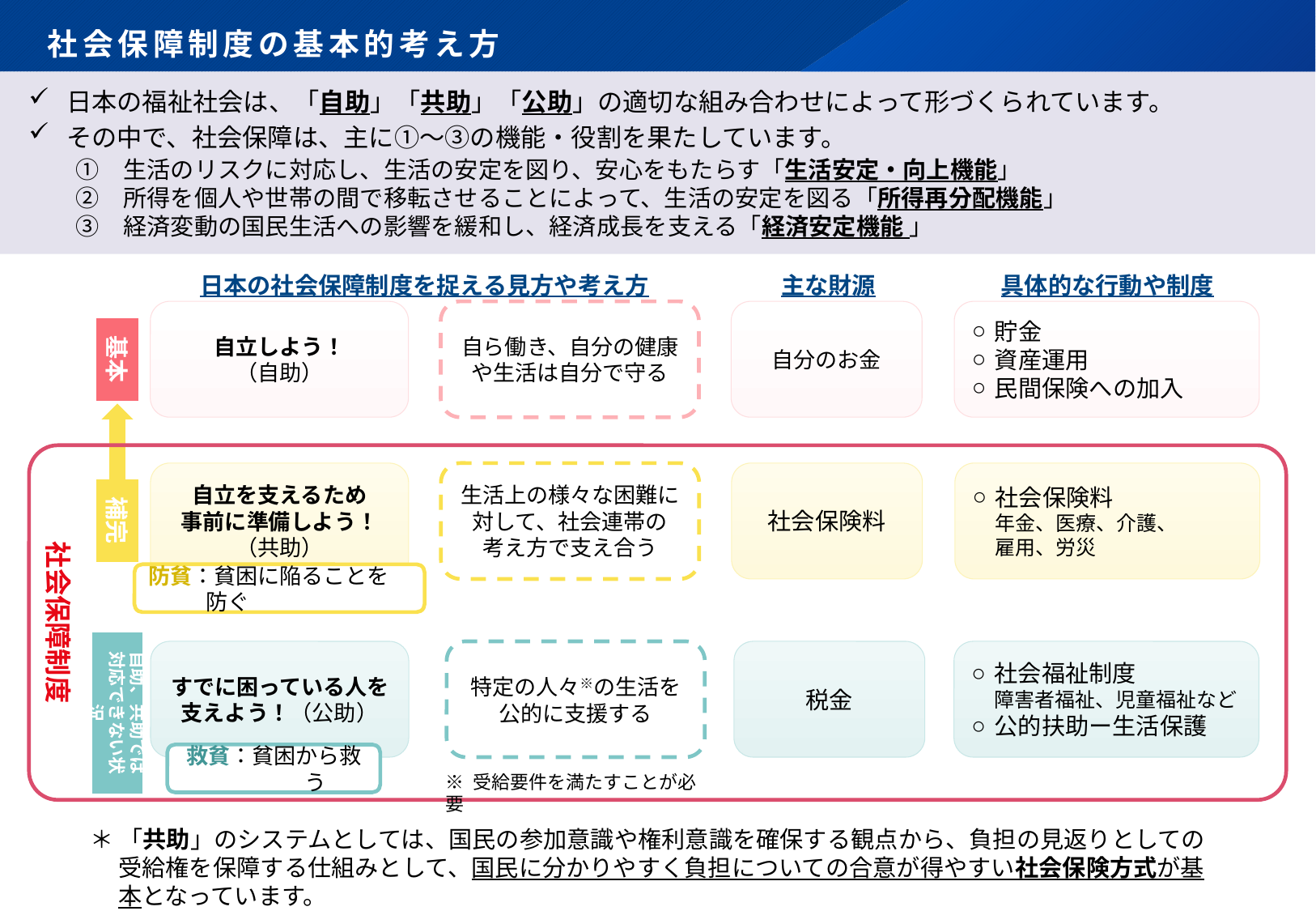

# 社会保障制度の基本的考え方
日本の福祉社会は、「自助」「共助」「公助」の適切な組み合わせによって形づくられています。
その中で、社会保障は、主に①～③の機能・役割を果たしています。
　　①　生活のリスクに対応し、生活の安定を図り、安心をもたらす「生活安定・向上機能」
　　②　所得を個人や世帯の間で移転させることによって、生活の安定を図る「所得再分配機能」
　　③　経済変動の国民生活への影響を緩和し、経済成長を支える「経済安定機能 」
日本の社会保障制度を捉える見方や考え方
主な財源
具体的な行動や制度
自立しよう！
（自助）
自ら働き、自分の健康や生活は自分で守る
自分のお金
貯金
資産運用
民間保険への加入
基本

補完

社会保障制度
自立を支えるため
事前に準備しよう！
（共助）
生活上の様々な困難に対して、社会連帯の
考え方で支え合う
社会保険料
社会保険料
年金、医療、介護、
雇用、労災
防貧：貧困に陥ることを防ぐ
自助、共助では対応できない状況
すでに困っている人を
支えよう！（公助）
救貧：貧困から救う
特定の人々※の生活を
公的に支援する
税金
社会福祉制度
障害者福祉、児童福祉など
公的扶助ー生活保護
※ 受給要件を満たすことが必要
＊ 「共助」のシステムとしては、国民の参加意識や権利意識を確保する観点から、負担の見返りとしての受給権を保障する仕組みとして、国民に分かりやすく負担についての合意が得やすい社会保険方式が基本となっています。